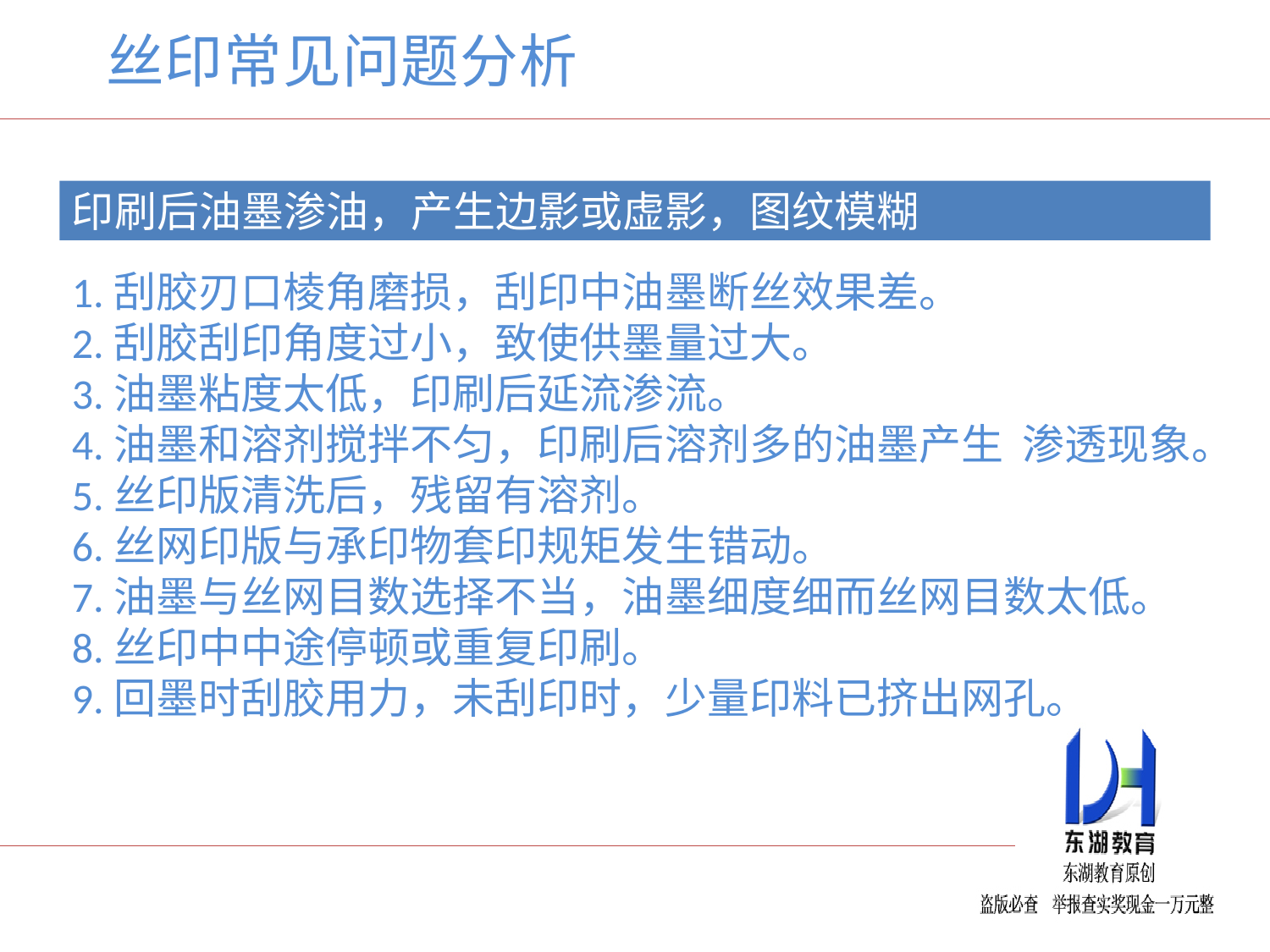

丝印常见问题分析
印刷后油墨渗油，产生边影或虚影，图纹模糊
1.刮胶刃口棱角磨损，刮印中油墨断丝效果差。
2.刮胶刮印角度过小，致使供墨量过大。
3.油墨粘度太低，印刷后延流渗流。
4.油墨和溶剂搅拌不匀，印刷后溶剂多的油墨产生  渗透现象。
5.丝印版清洗后，残留有溶剂。
6.丝网印版与承印物套印规矩发生错动。
7.油墨与丝网目数选择不当，油墨细度细而丝网目数太低。
8.丝印中中途停顿或重复印刷。
9.回墨时刮胶用力，未刮印时，少量印料已挤出网孔。